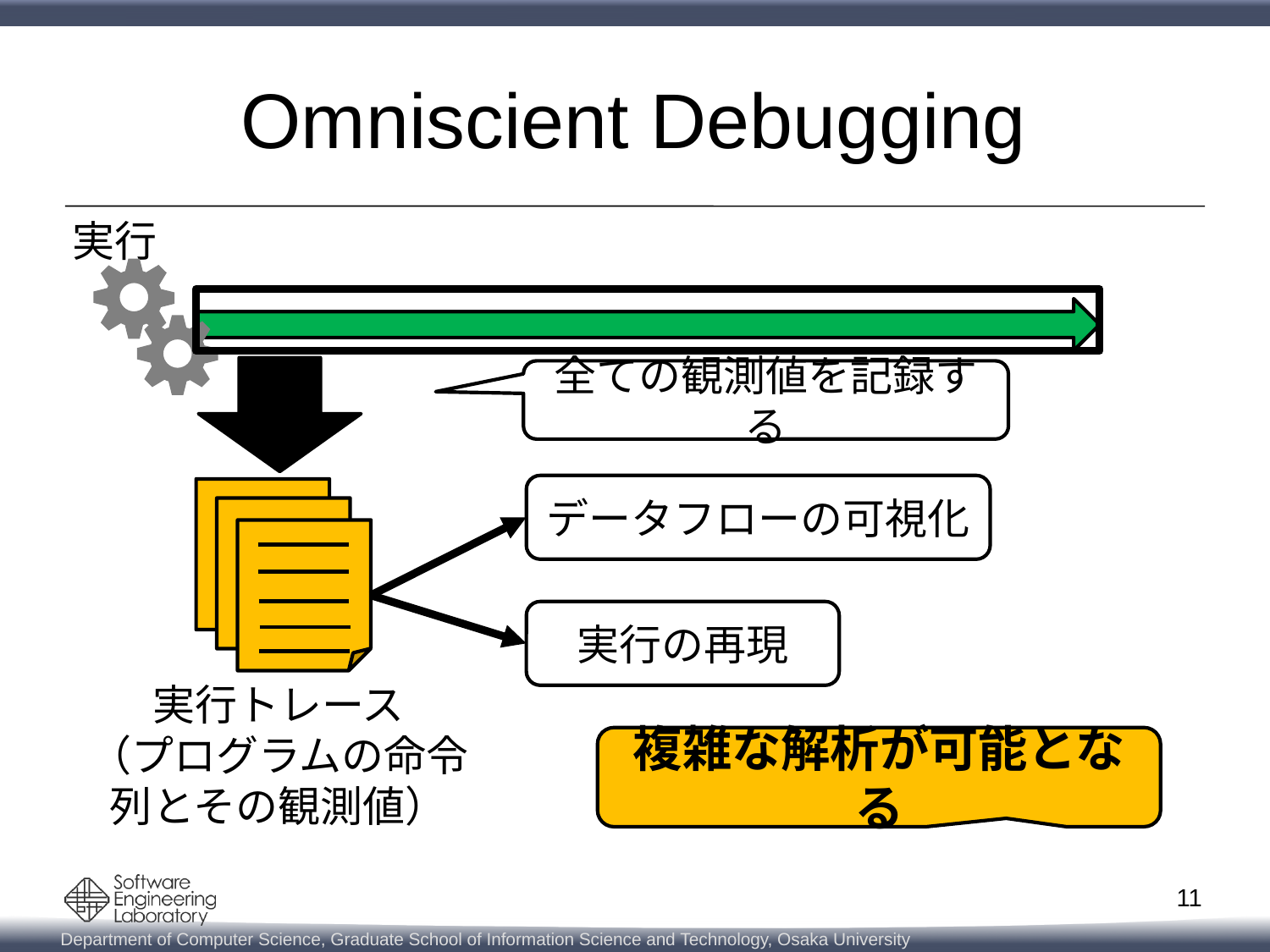

# Omniscient Debugging
実行

全ての観測値を記録する
データフローの可視化

実行の再現
実行トレース
（プログラムの命令列とその観測値）
複雑な解析が可能となる
11